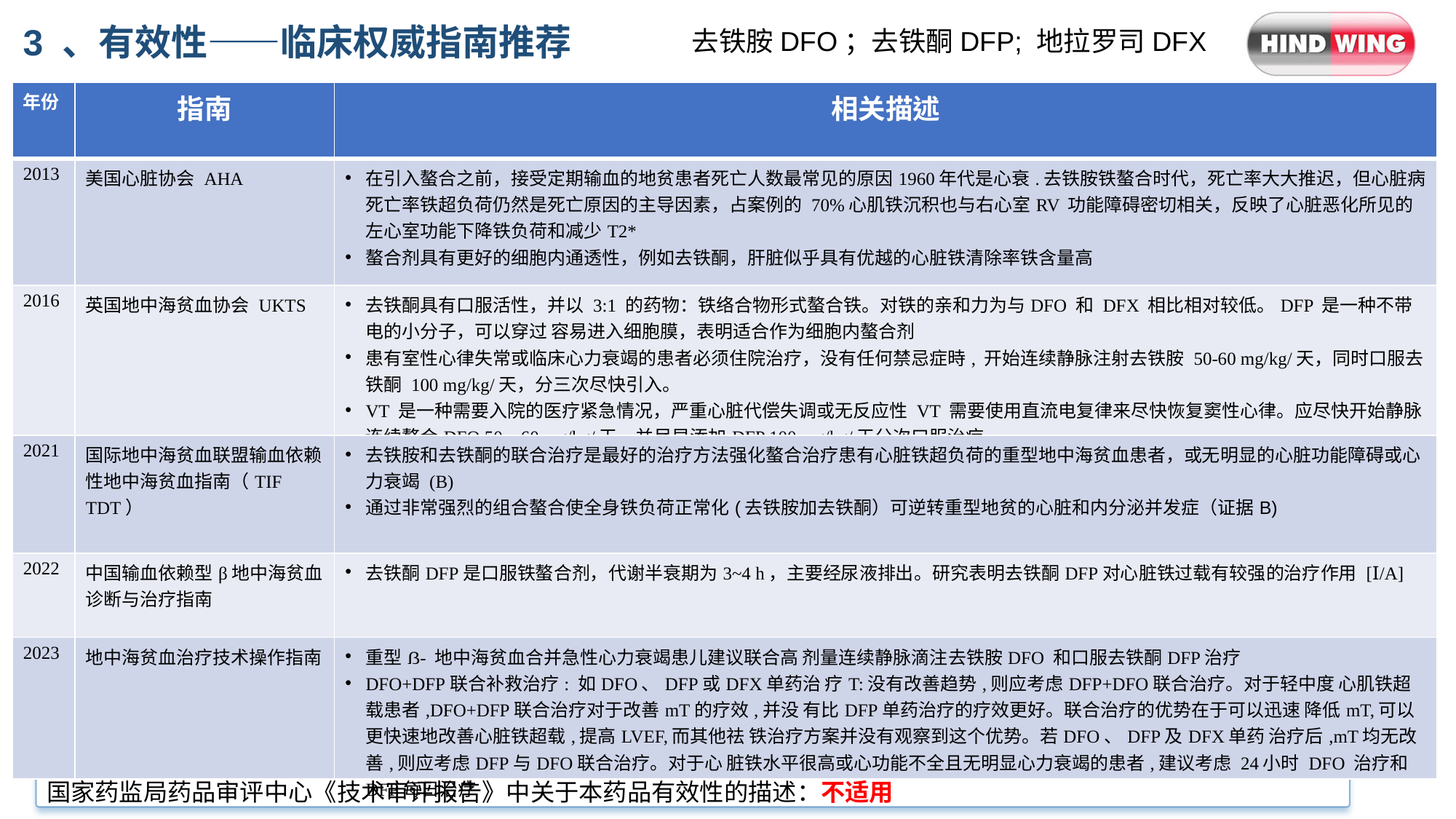

3 、有效性——临床权威指南推荐
去铁胺DFO；去铁酮DFP; 地拉罗司DFX
| 年份 | 指南 | 相关描述 |
| --- | --- | --- |
| 2013 | 美国心脏协会 AHA | 在引入螯合之前，接受定期输血的地贫患者死亡人数最常见的原因1960年代是心衰.去铁胺铁螯合时代，死亡率大大推迟，但心脏病死亡率铁超负荷仍然是死亡原因的主导因素，占案例的 70%心肌铁沉积也与右心室RV 功能障碍密切相关，反映了心脏恶化所见的左心室功能下降铁负荷和减少T2\* 螯合剂具有更好的细胞内通透性，例如去铁酮，肝脏似乎具有优越的心脏铁清除率铁含量高 |
| 2016 | 英国地中海贫血协会 UKTS | 去铁酮具有口服活性，并以 3:1 的药物：铁络合物形式螯合铁。对铁的亲和力为与DFO 和 DFX 相比相对较低。DFP 是一种不带电的小分子，可以穿过 容易进入细胞膜，表明适合作为细胞内螯合剂 患有室性心律失常或临床心力衰竭的患者必须住院治疗，没有任何禁忌症時, 开始连续静脉注射去铁胺 50-60 mg/kg/天，同时口服去铁酮 100 mg/kg/天，分三次尽快引入。 VT 是一种需要入院的医疗紧急情况，严重心脏代偿失调或无反应性 VT 需要使用直流电复律来尽快恢复窦性心律。应尽快开始静脉连续螯合DFO 50 – 60 mg/kg/天，并尽早添加DFP 100 mg/kg/天分次口服治疗。 |
| 2021 | 国际地中海贫血联盟输血依赖性地中海贫血指南（TIF TDT） | 去铁胺和去铁酮的联合治疗是最好的治疗方法强化螯合治疗患有心脏铁超负荷的重型地中海贫血患者，或无明显的心脏功能障碍或心力衰竭 (B) 通过非常强烈的组合螯合使全身铁负荷正常化(去铁胺加去铁酮）可逆转重型地贫的心脏和内分泌并发症（证据B) |
| 2022 | 中国输血依赖型β地中海贫血诊断与治疗指南 | 去铁酮DFP是口服铁螯合剂，代谢半衰期为3~4 h，主要经尿液排出。研究表明去铁酮DFP对心脏铁过载有较强的治疗作用 [Ⅰ/A] |
| 2023 | 地中海贫血治疗技术操作指南 | 重型ẞ- 地中海贫血合并急性心力衰竭患儿建议联合高 剂量连续静脉滴注去铁胺DFO 和口服去铁酮DFP治疗 DFO+DFP联合补救治疗: 如DFO、DFP或DFX单药治 疗T:没有改善趋势,则应考虑DFP+DFO联合治疗。对于轻中度 心肌铁超载患者,DFO+DFP联合治疗对于改善mT的疗效,并没 有比DFP单药治疗的疗效更好。联合治疗的优势在于可以迅速 降低mT,可以更快速地改善心脏铁超载,提高LVEF,而其他祛 铁治疗方案并没有观察到这个优势。若DFO、DFP及DFX单药 治疗后,mT均无改善,则应考虑DFP与DFO联合治疗。对于心 脏铁水平很高或心功能不全且无明显心力衰竭的患者,建议考虑 24小时 DFO 治疗和DFP每日治疗 |

国家药监局药品审评中心《技术审评报告》中关于本药品有效性的描述：不适用